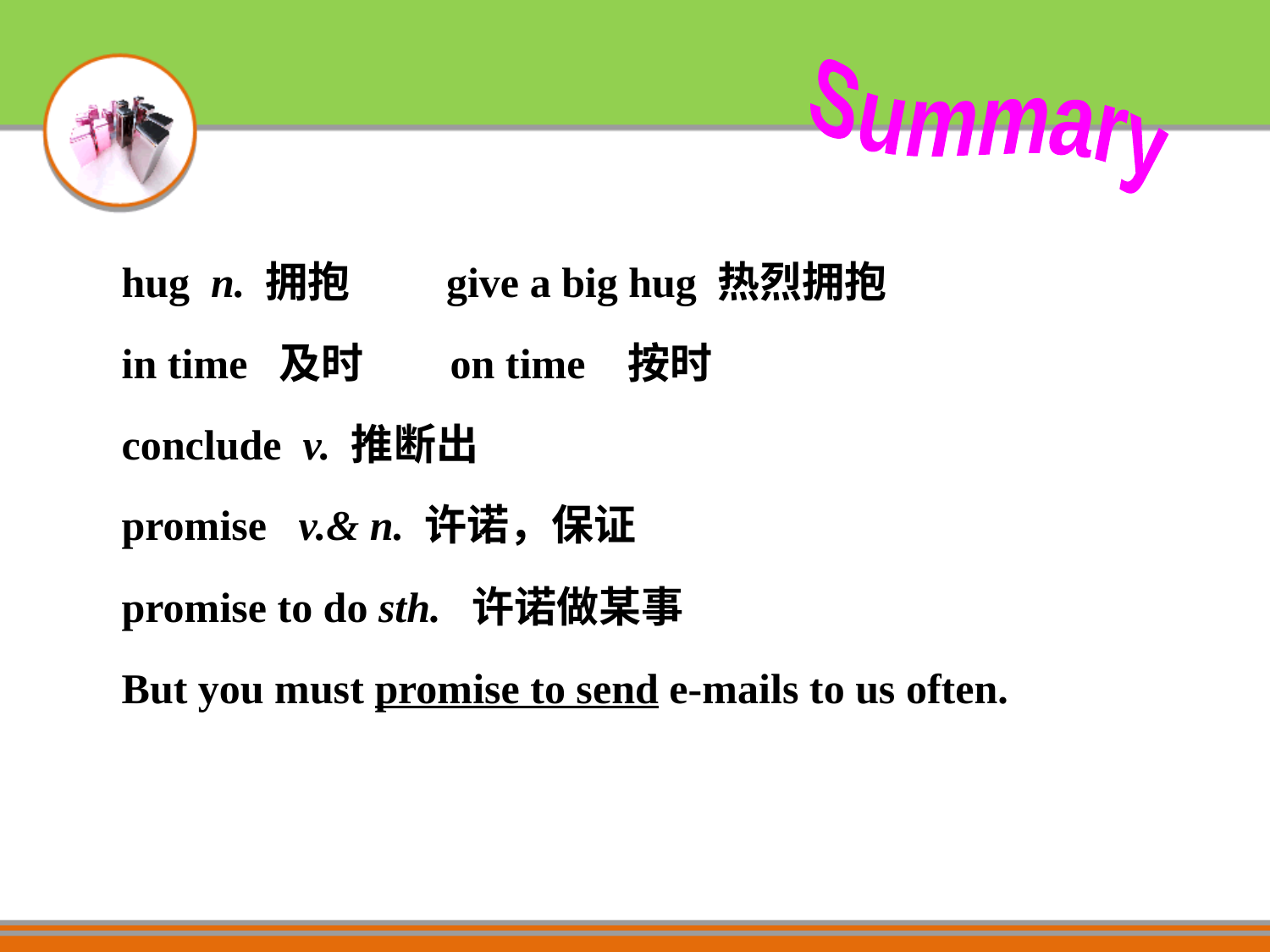

Summary
hug  n. 拥抱         give a big hug 热烈拥抱
in time  及时        on time   按时
conclude  v. 推断出
promise   v.& n. 许诺，保证
promise to do sth.  许诺做某事
But you must promise to send e-mails to us often.